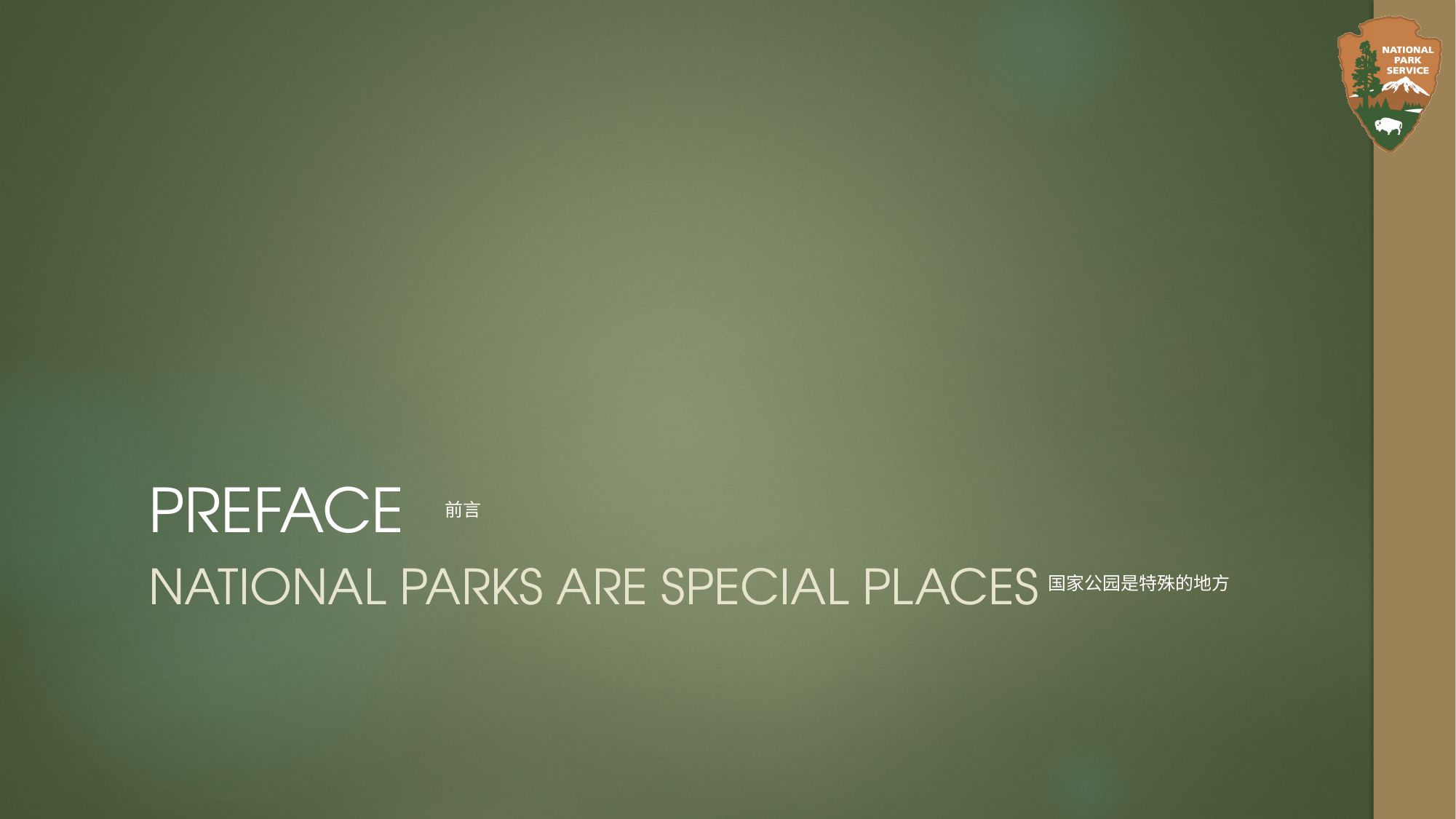

# PREFACE
前言
National Parks Are Special Places
国家公园是特殊的地方